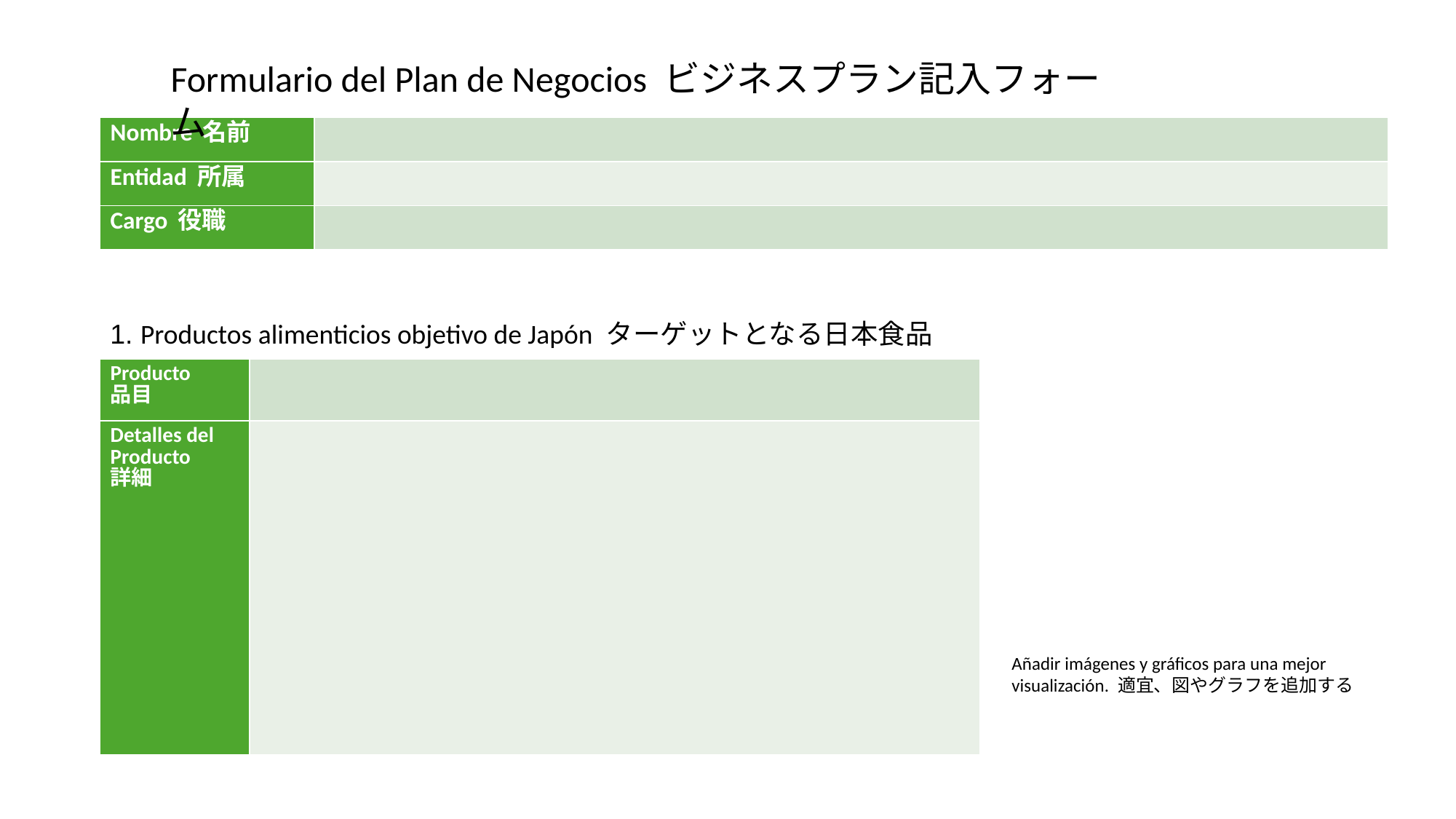

Formulario del Plan de Negocios ビジネスプラン記入フォーム
| Nombre 名前 |  |
| --- | --- |
| Entidad 所属 |  |
| Cargo 役職 |  |
1. Productos alimenticios objetivo de Japón ターゲットとなる日本食品
| Producto 品目 |  |
| --- | --- |
| Detalles del Producto 詳細 |  |

Añadir imágenes y gráficos para una mejor visualización. 適宜、図やグラフを追加する